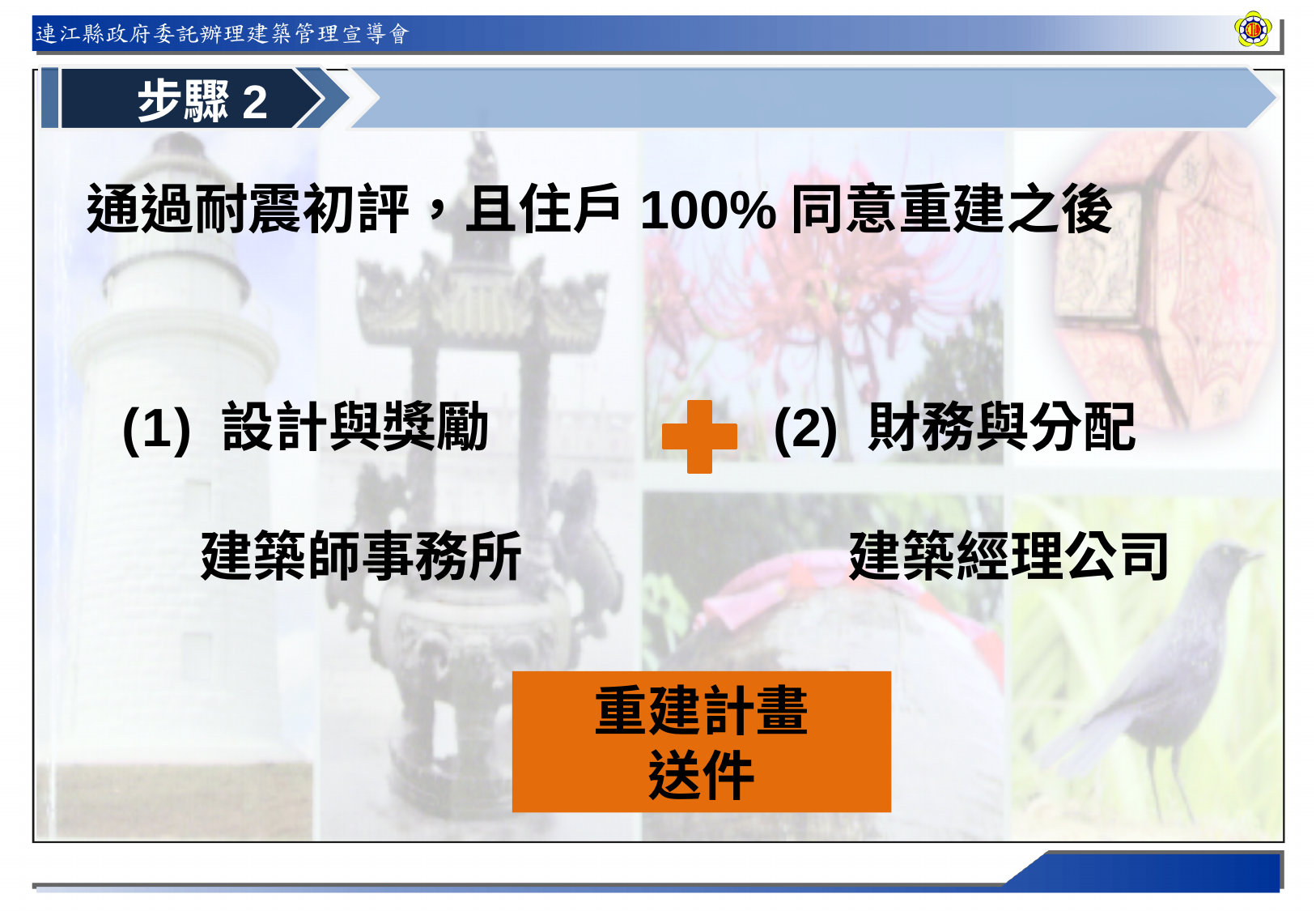

步驟2

通過耐震初評，且住戶100%同意重建之後
設計與獎勵

建築師事務所
(2) 財務與分配

建築經理公司

重建計畫
送件